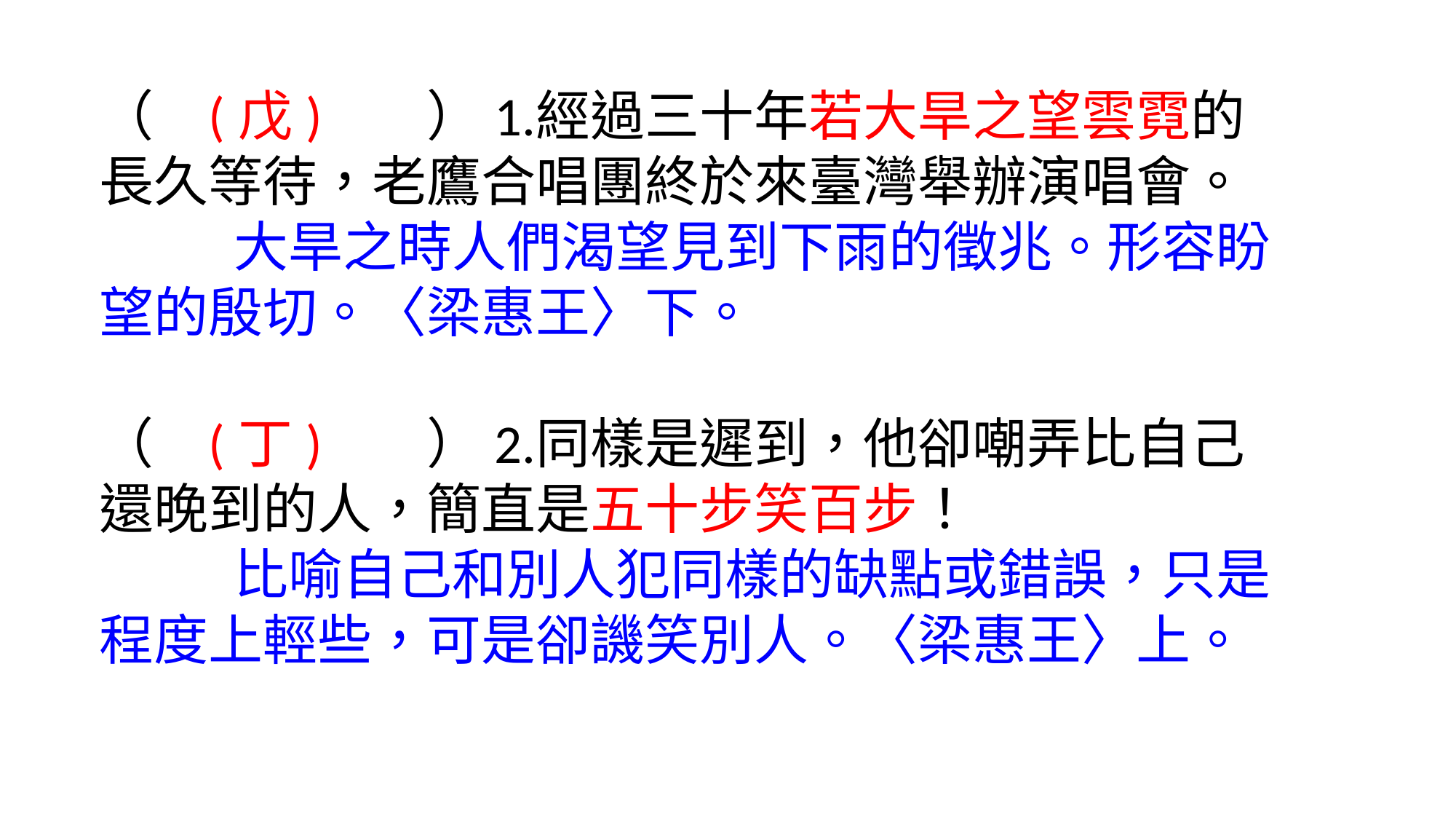

（	(戊)	）1.	經過三十年若大旱之望雲霓的長久等待，老鷹合唱團終於來臺灣舉辦演唱會。
          大旱之時人們渴望見到下雨的徵兆。形容盼望的殷切。〈梁惠王〉下。

（	(丁)	）2.	同樣是遲到，他卻嘲弄比自己還晚到的人，簡直是五十步笑百步！
          比喻自己和別人犯同樣的缺點或錯誤，只是程度上輕些，可是卻譏笑別人。〈梁惠王〉上。